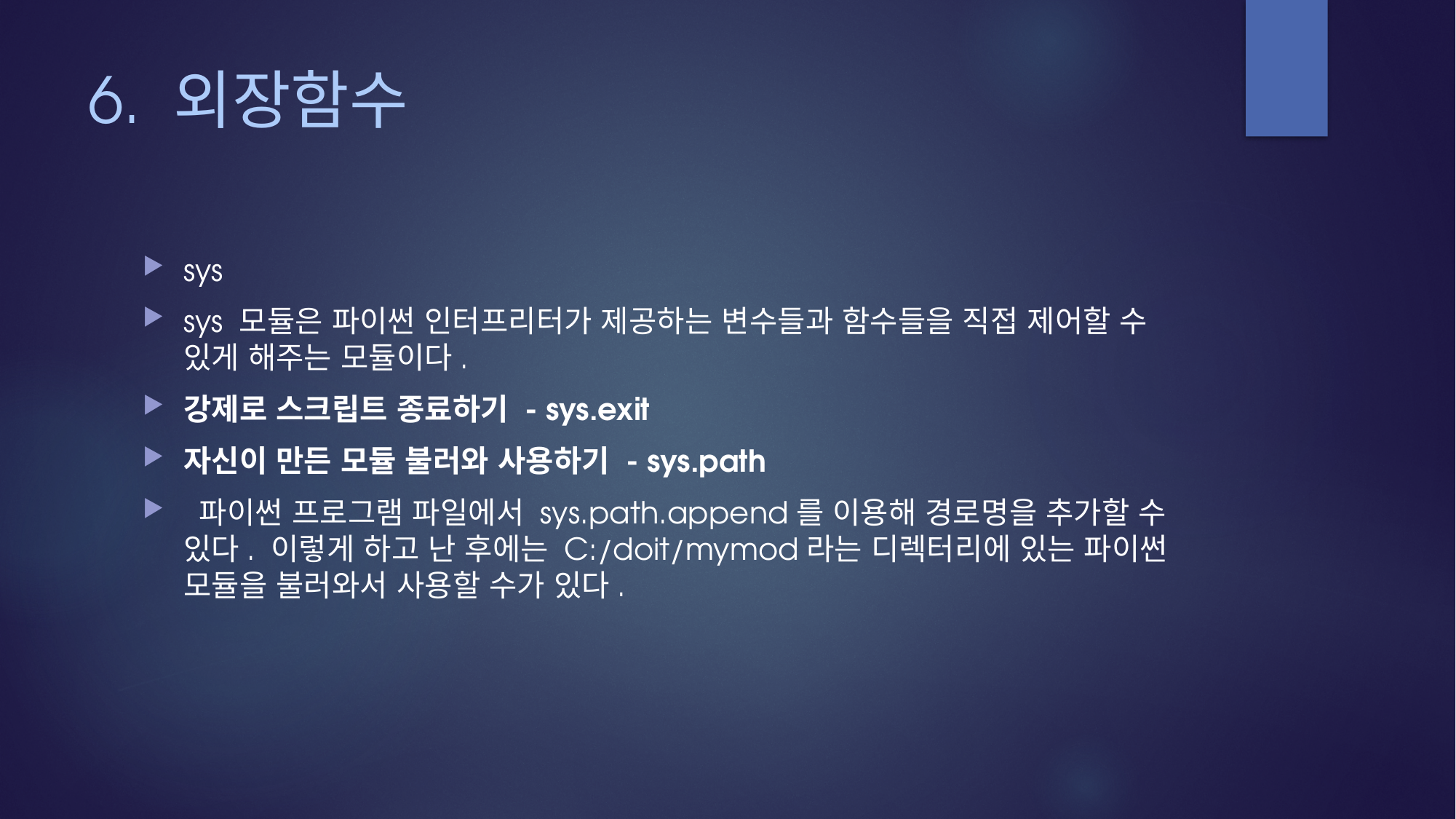

# 6. 외장함수
sys
sys 모듈은 파이썬 인터프리터가 제공하는 변수들과 함수들을 직접 제어할 수 있게 해주는 모듈이다.
강제로 스크립트 종료하기 - sys.exit
자신이 만든 모듈 불러와 사용하기 - sys.path
 파이썬 프로그램 파일에서 sys.path.append를 이용해 경로명을 추가할 수 있다. 이렇게 하고 난 후에는 C:/doit/mymod라는 디렉터리에 있는 파이썬 모듈을 불러와서 사용할 수가 있다.